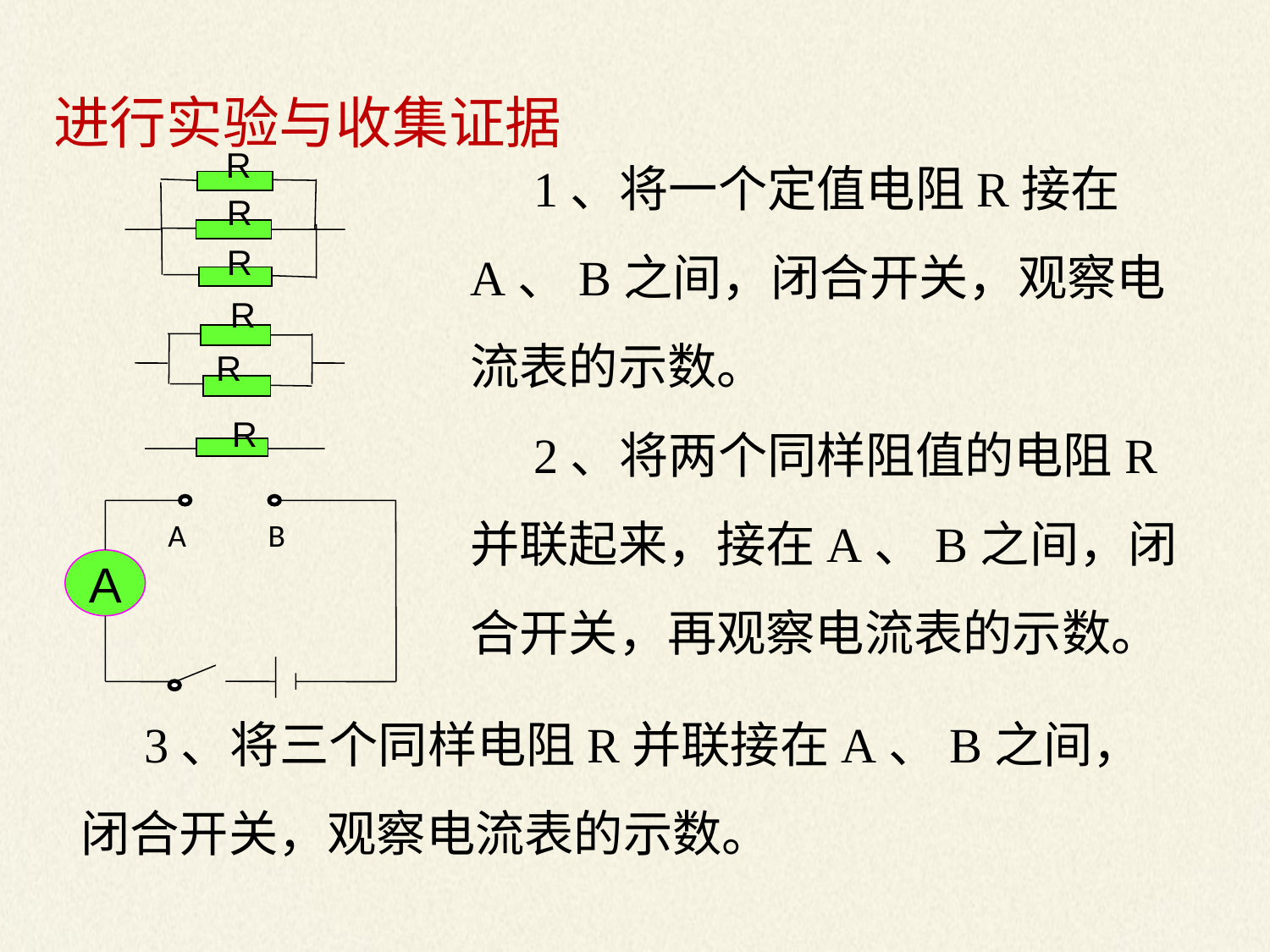

进行实验与收集证据
1、将一个定值电阻R接在A、B之间，闭合开关，观察电流表的示数。
2、将两个同样阻值的电阻R并联起来，接在A、B之间，闭合开关，再观察电流表的示数。
R

R

R

R

R

R

A
B
A

3、将三个同样电阻R并联接在A、B之间，闭合开关，观察电流表的示数。